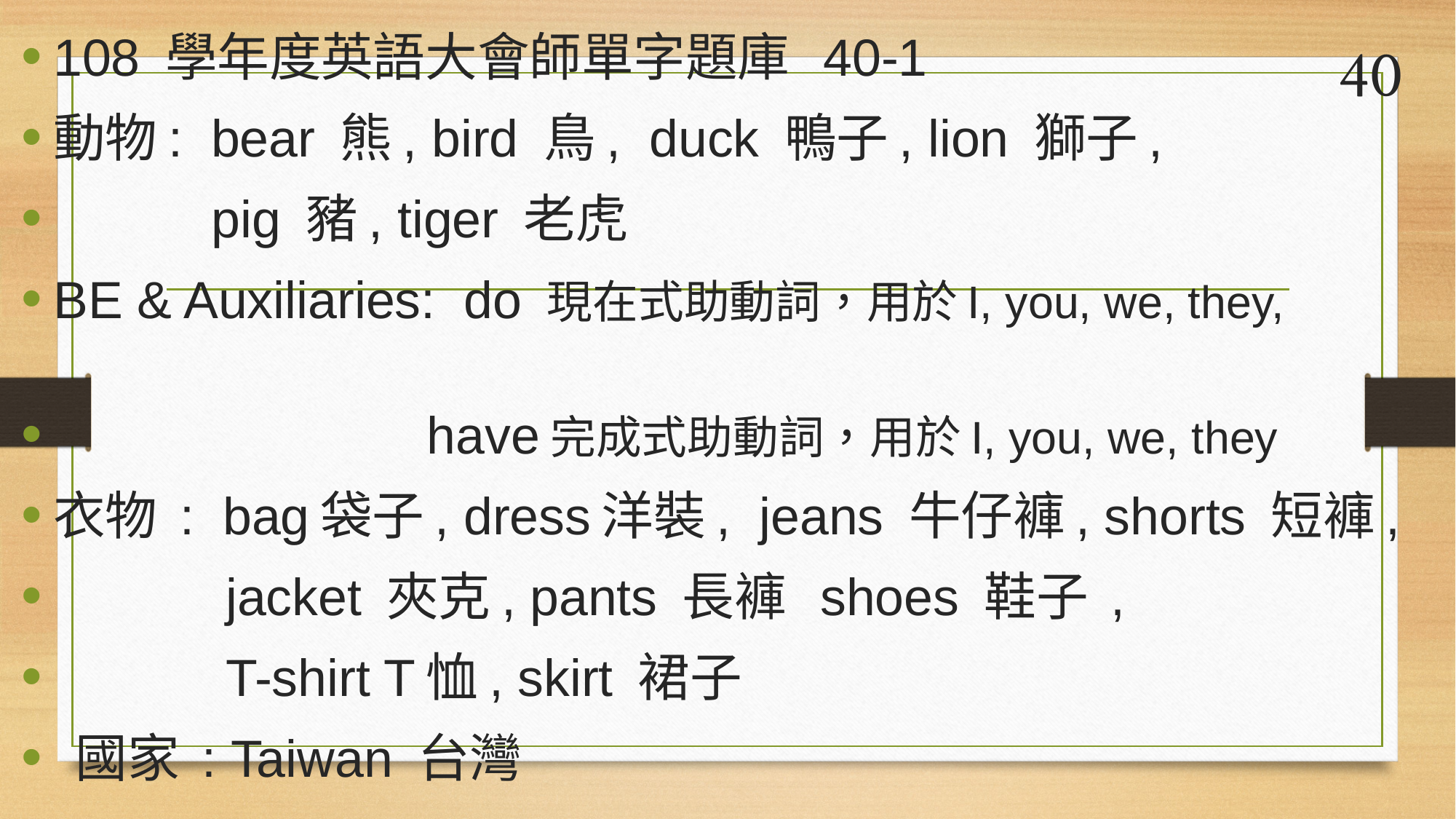

108 學年度英語大會師單字題庫  40-1
動物:  bear 熊, bird 鳥,  duck 鴨子, lion 獅子,
           pig 豬, tiger 老虎
BE & Auxiliaries:  do 現在式助動詞，用於I, you, we, they,
                          have完成式助動詞，用於I, you, we, they
衣物 :  bag袋子, dress洋裝,  jeans 牛仔褲, shorts 短褲,
            jacket 夾克, pants 長褲  shoes 鞋子 ,
            T-shirt T恤, skirt 裙子
 國家 : Taiwan 台灣
# 40